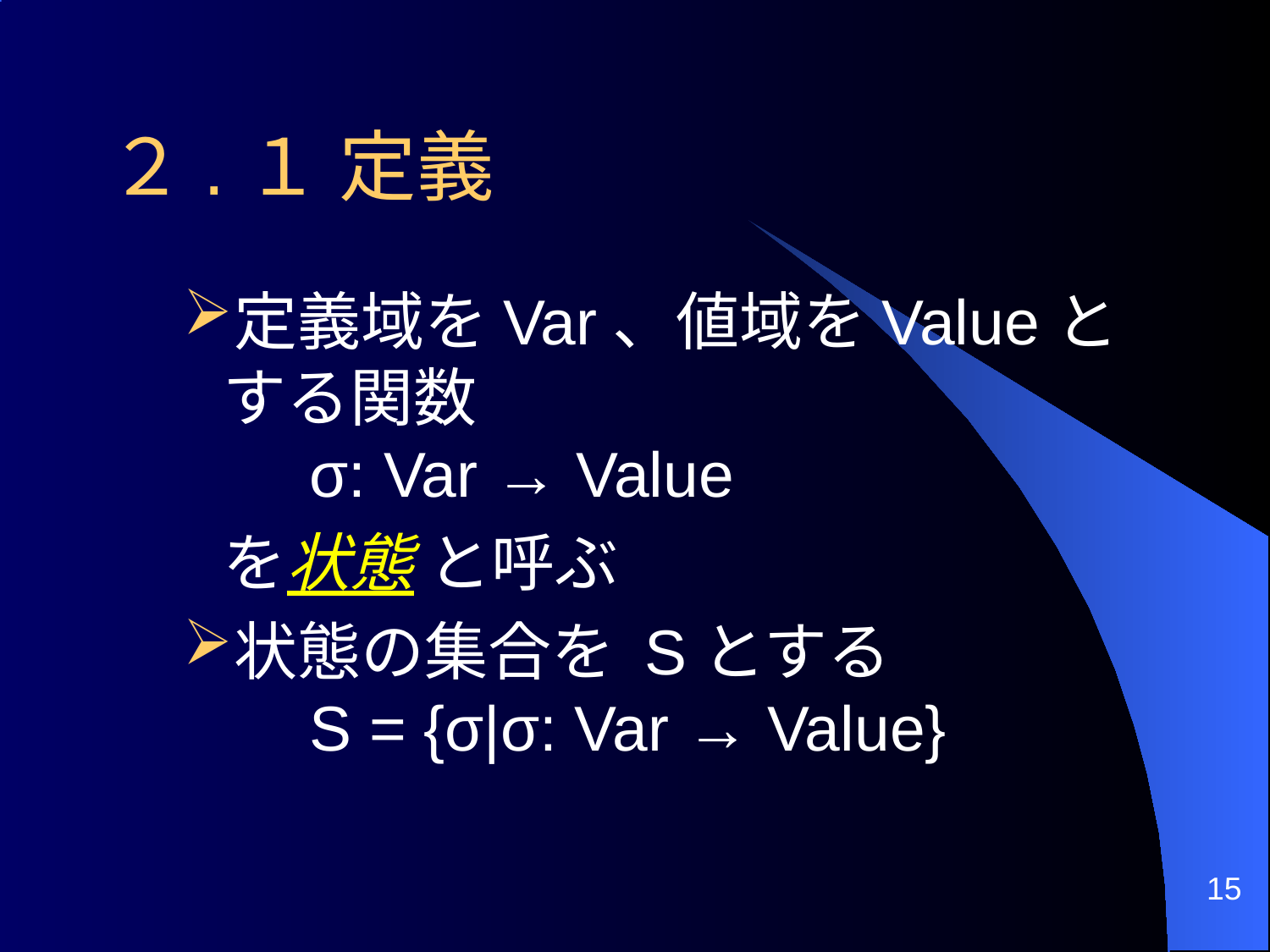

# ２.１ 定義
定義域をVar、値域をValueとする関数
     σ: Var → Value
	を状態 と呼ぶ
状態の集合を Sとする
     S = {σ|σ: Var → Value}
15